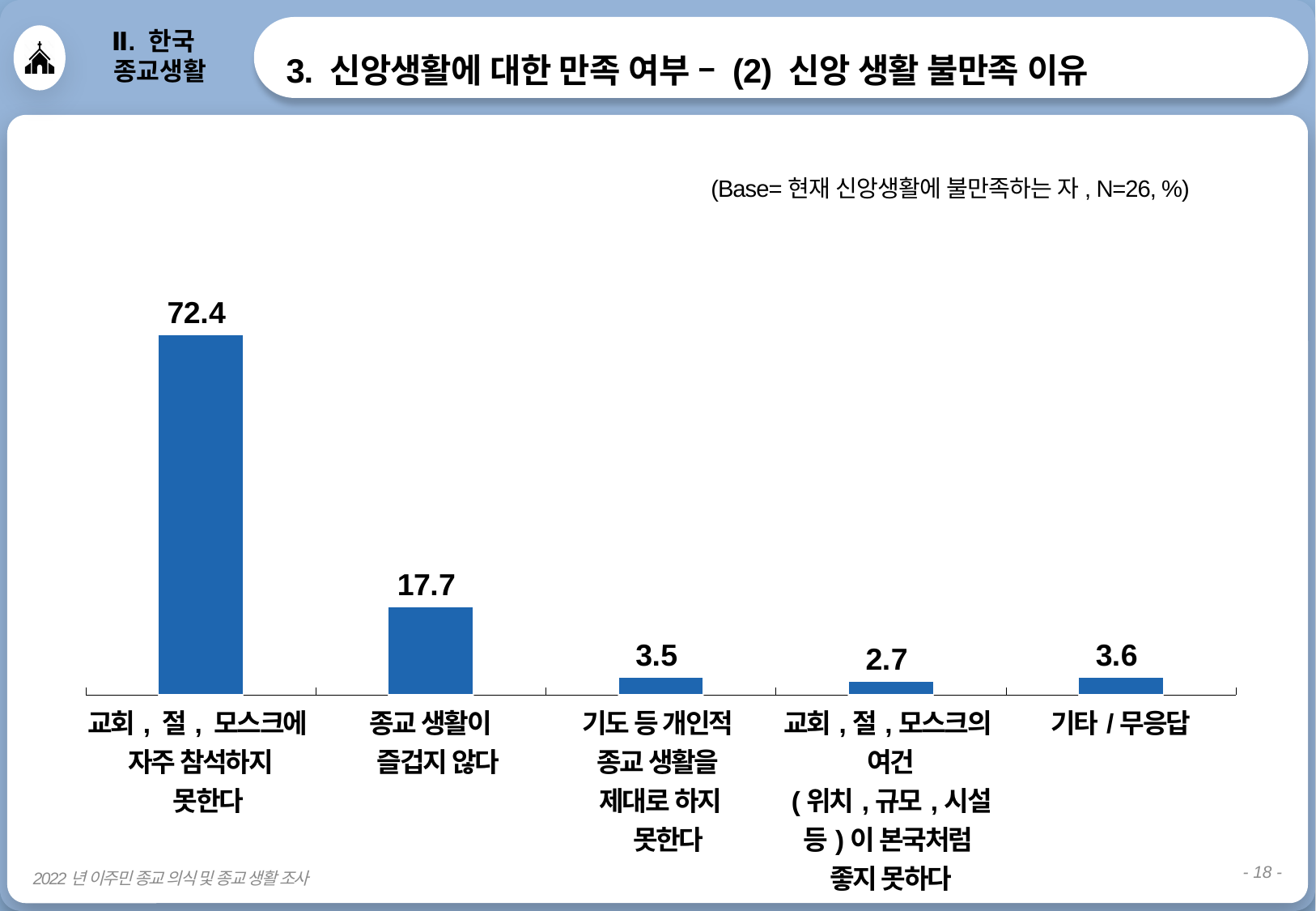

Ⅱ. 한국
 종교생활
3. 신앙생활에 대한 만족 여부 – (2) 신앙 생활 불만족 이유
(Base=현재 신앙생활에 불만족하는 자, N=26, %)

### Chart

| Category | 개신교인 |
|---|---|
| 교회, 절, 모스크에 자주 참석하지 못한다 | 종교 생활이 즐겁지 않다 | 기도 등 개인적 종교 생활을 제대로 하지 못한다 | 교회,절,모스크의 여건 (위치,규모,시설 등)이 본국처럼 좋지 못하다 | 기타/무응답 |
| --- | --- | --- | --- | --- |